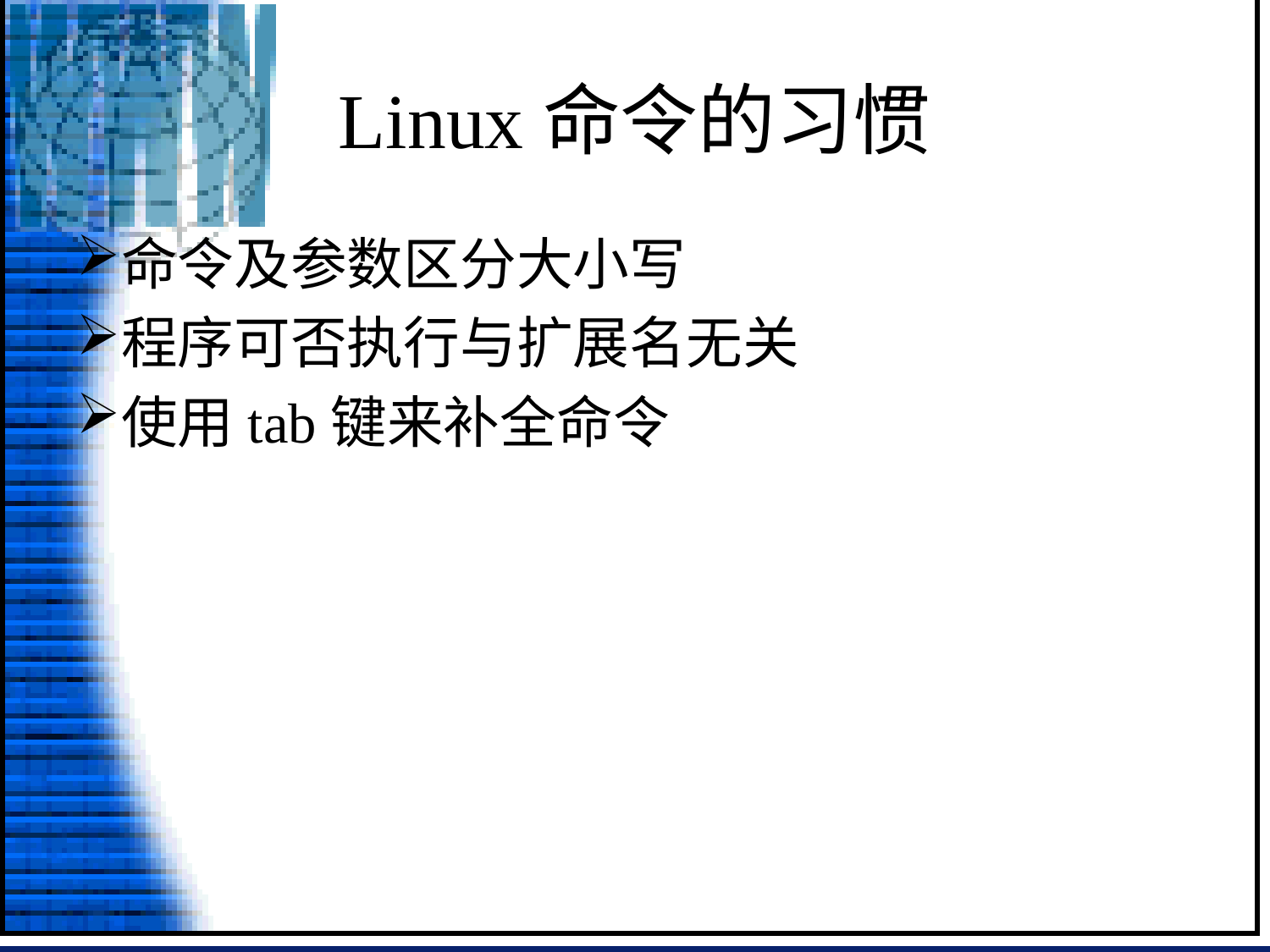

# Linux命令的习惯
命令及参数区分大小写
程序可否执行与扩展名无关
使用tab键来补全命令